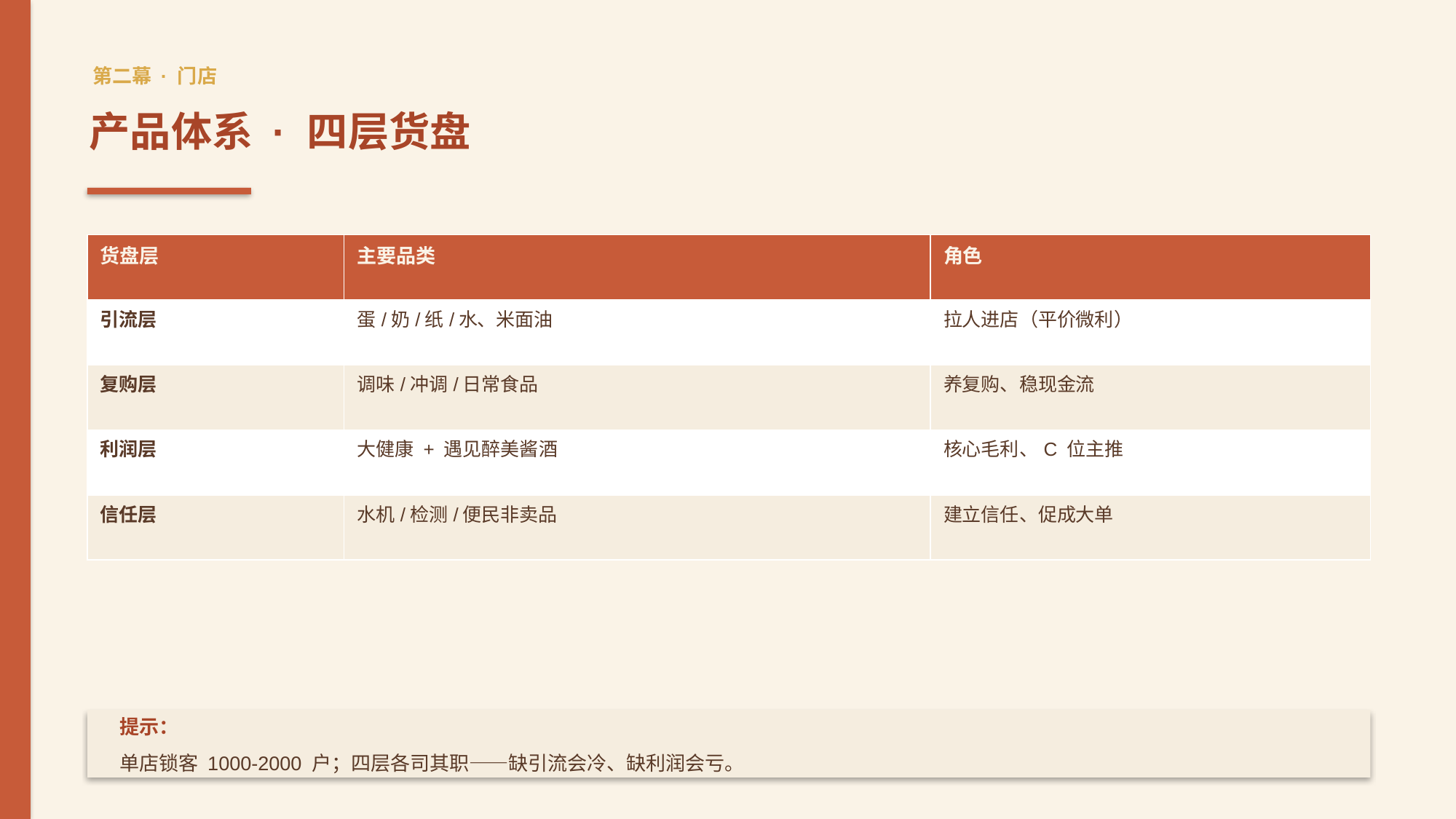

第二幕 · 门店
产品体系 · 四层货盘

| 货盘层 | 主要品类 | 角色 |
| --- | --- | --- |
| 引流层 | 蛋/奶/纸/水、米面油 | 拉人进店（平价微利） |
| 复购层 | 调味/冲调/日常食品 | 养复购、稳现金流 |
| 利润层 | 大健康 + 遇见醉美酱酒 | 核心毛利、C 位主推 |
| 信任层 | 水机/检测/便民非卖品 | 建立信任、促成大单 |

提示：
单店锁客 1000-2000 户；四层各司其职——缺引流会冷、缺利润会亏。